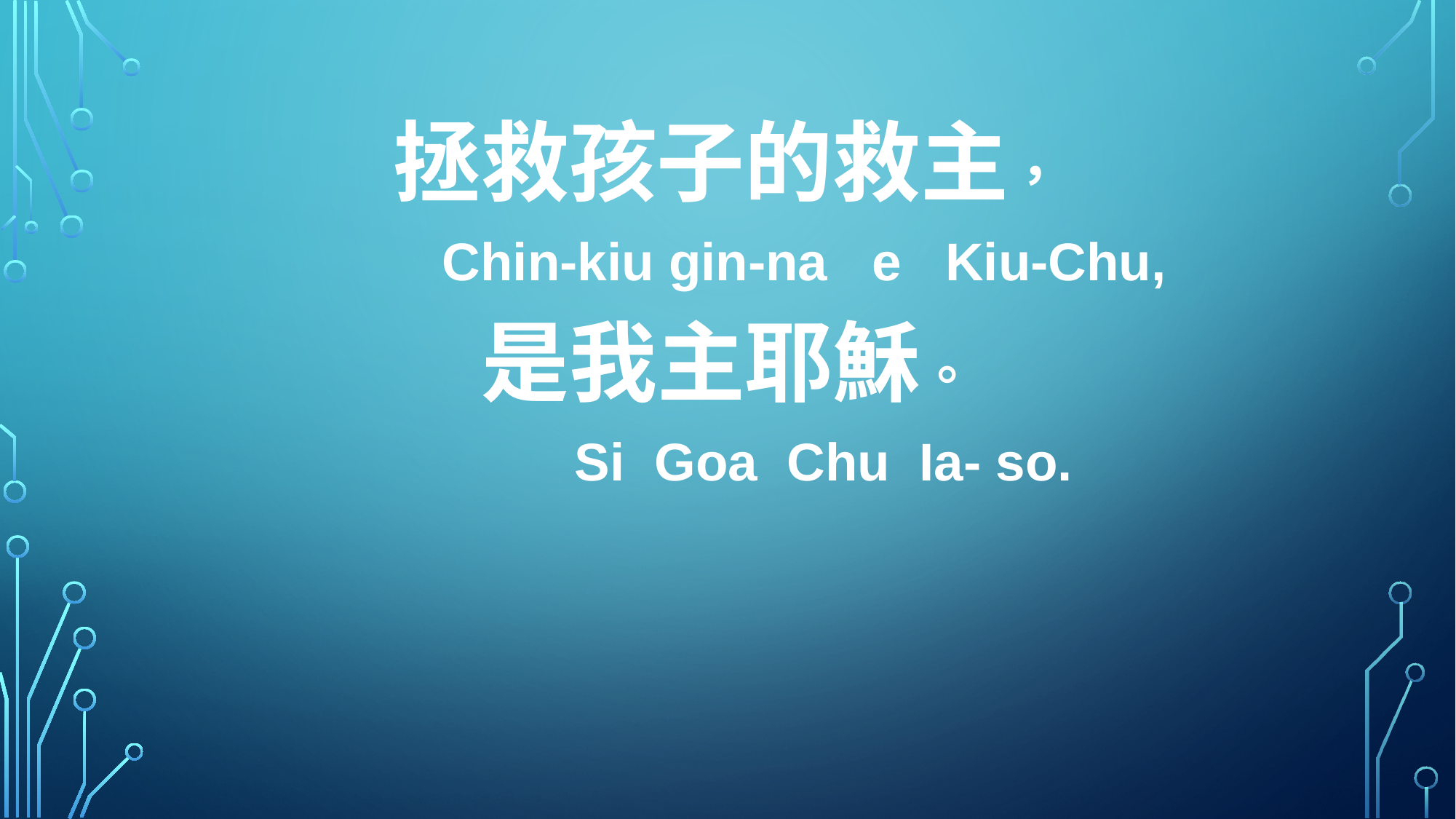

拯救孩子的救主，
                Chin-kiu gin-na   e   Kiu-Chu,
是我主耶穌。
                         Si  Goa  Chu  Ia- so.